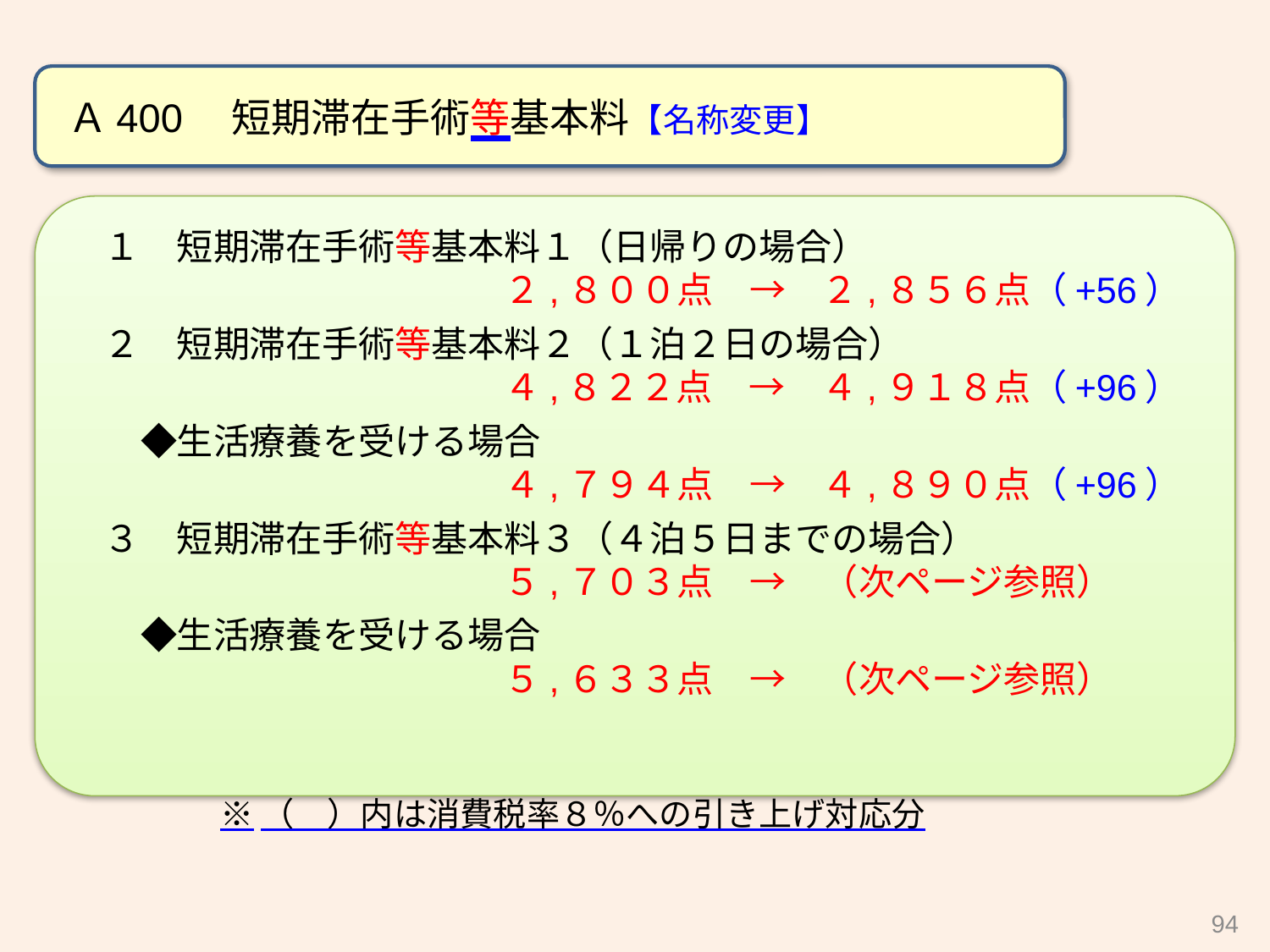

Ａ400　短期滞在手術等基本料【名称変更】

　１　短期滞在手術等基本料１（日帰りの場合）
　　　　　　　　　　　　２,８００点　→　２,８５６点（+56）
　２　短期滞在手術等基本料２（１泊２日の場合）
　　　　　　　　　　　　４,８２２点　→　４,９１８点（+96）
　　◆生活療養を受ける場合
　　　　　　　　　　　　４,７９４点　→　４,８９０点（+96）
　３　短期滞在手術等基本料３（４泊５日までの場合）
　　　　　　　　　　　　５,７０３点　→　（次ページ参照）
　　◆生活療養を受ける場合
　　　　　　　　　　　　５,６３３点　→　（次ページ参照）

※（　）内は消費税率８％への引き上げ対応分

94